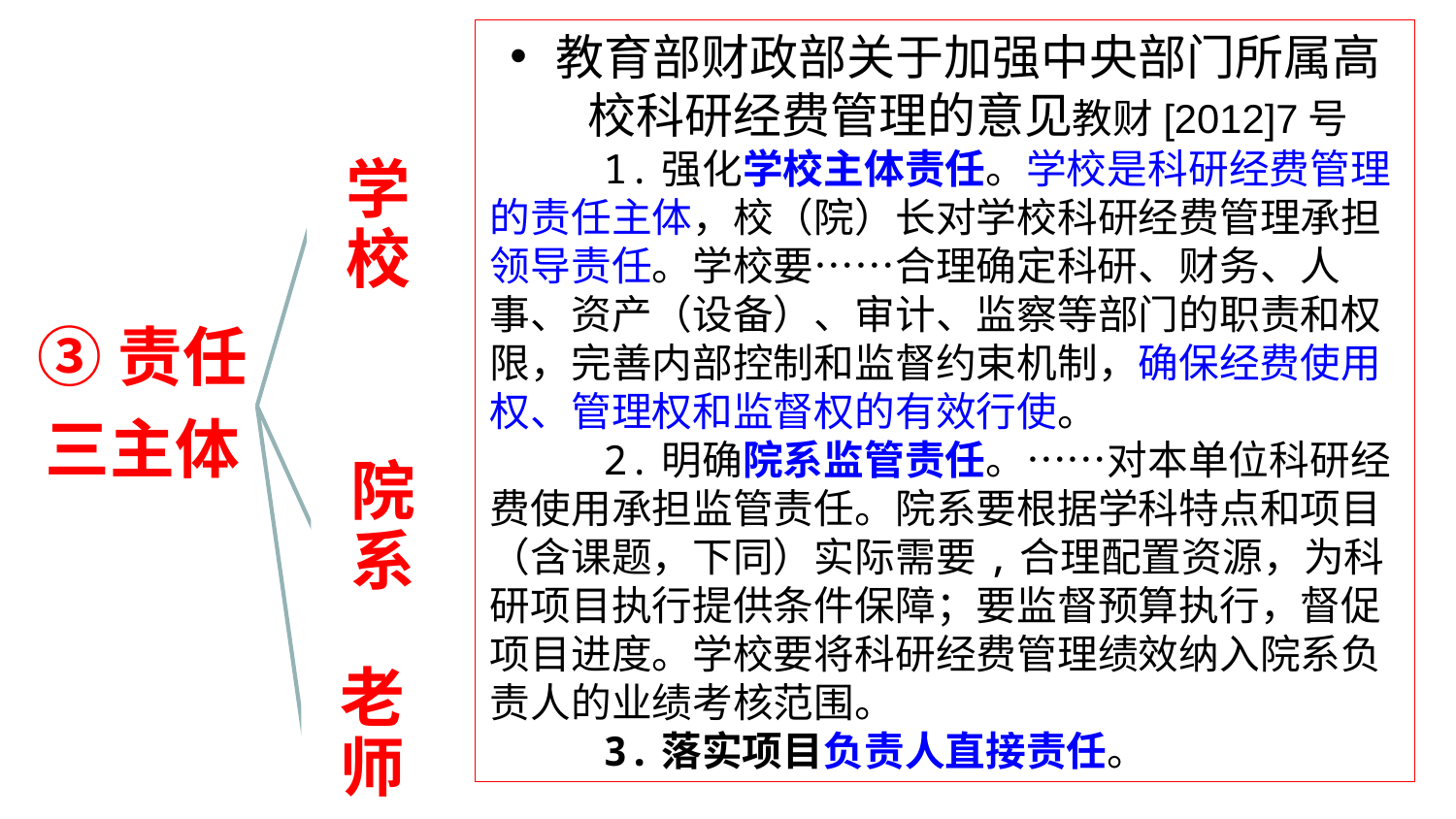

教育部财政部关于加强中央部门所属高校科研经费管理的意见教财[2012]7号
1.强化学校主体责任。学校是科研经费管理的责任主体，校（院）长对学校科研经费管理承担领导责任。学校要……合理确定科研、财务、人事、资产（设备）、审计、监察等部门的职责和权限，完善内部控制和监督约束机制，确保经费使用权、管理权和监督权的有效行使。
2.明确院系监管责任。……对本单位科研经费使用承担监管责任。院系要根据学科特点和项目（含课题，下同）实际需要,合理配置资源，为科研项目执行提供条件保障；要监督预算执行，督促项目进度。学校要将科研经费管理绩效纳入院系负责人的业绩考核范围。
3.落实项目负责人直接责任。
③责任
三主体

学校

院系

老师